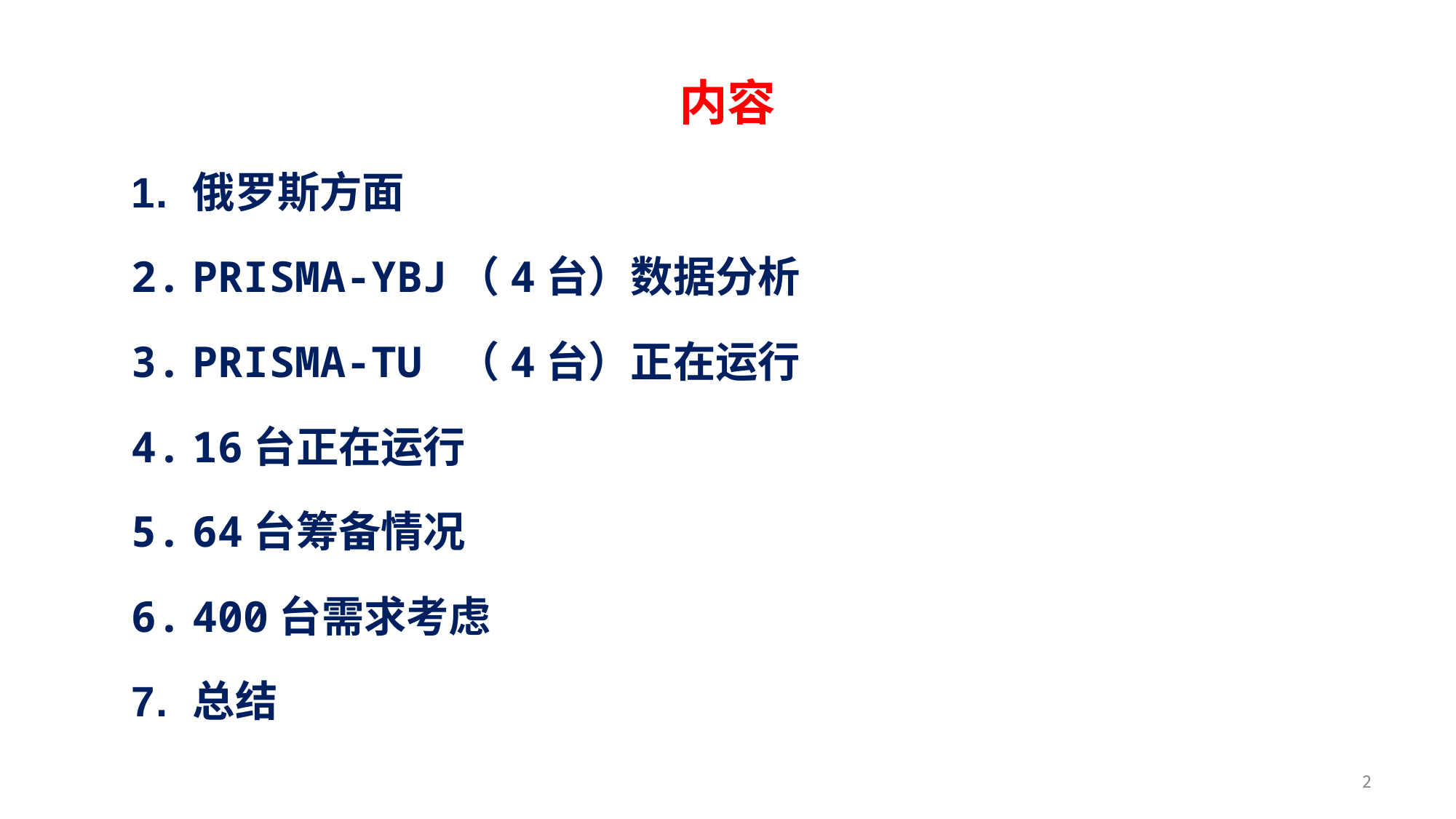

# 内容
俄罗斯方面
PRISMA-YBJ（4台）数据分析
PRISMA-TU （4台）正在运行
16台正在运行
64台筹备情况
400台需求考虑
总结
2